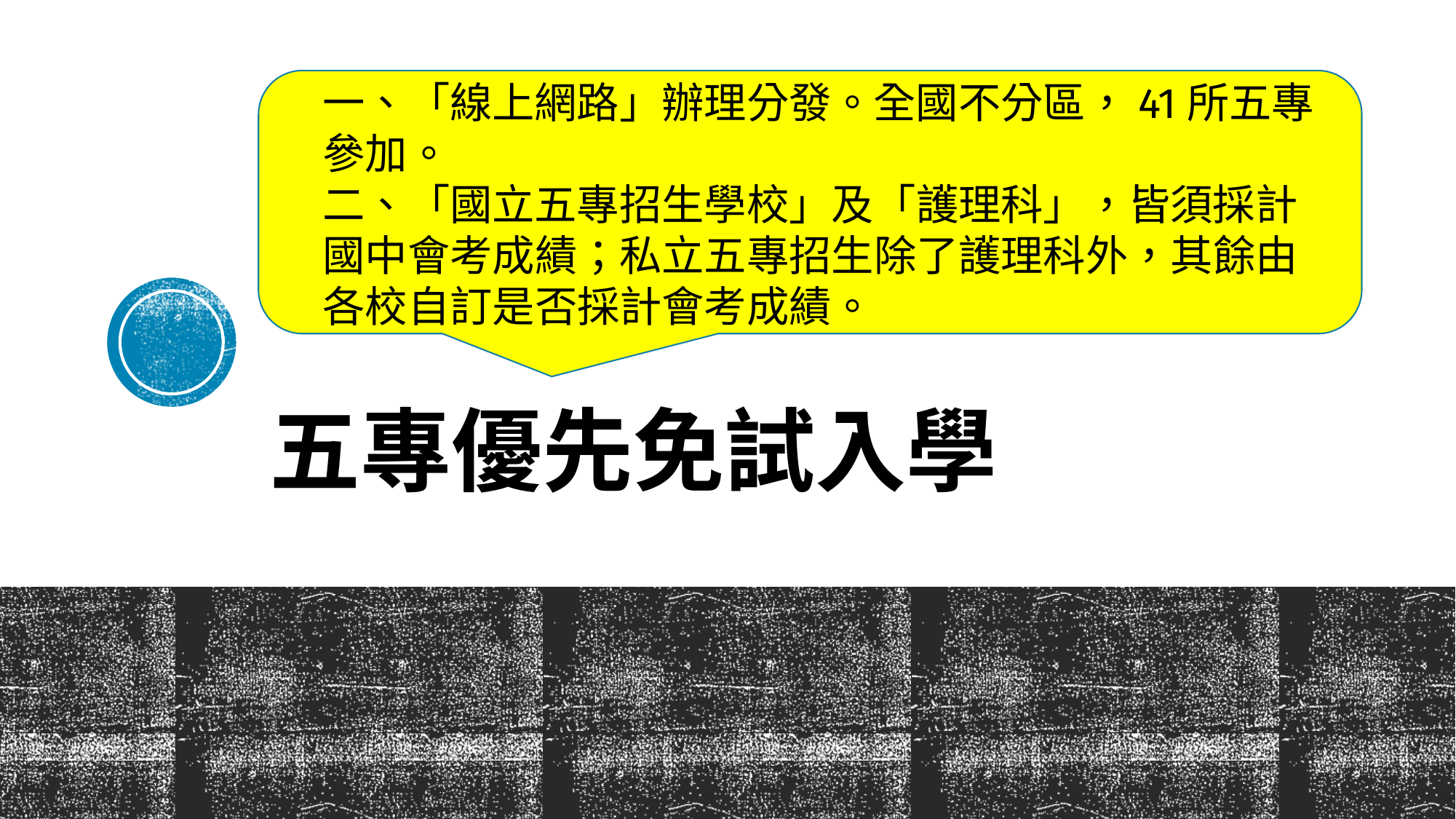

一、「線上網路」辦理分發。全國不分區，41所五專參加。
二、「國立五專招生學校」及「護理科」，皆須採計國中會考成績；私立五專招生除了護理科外，其餘由各校自訂是否採計會考成績。
# 五專優先免試入學